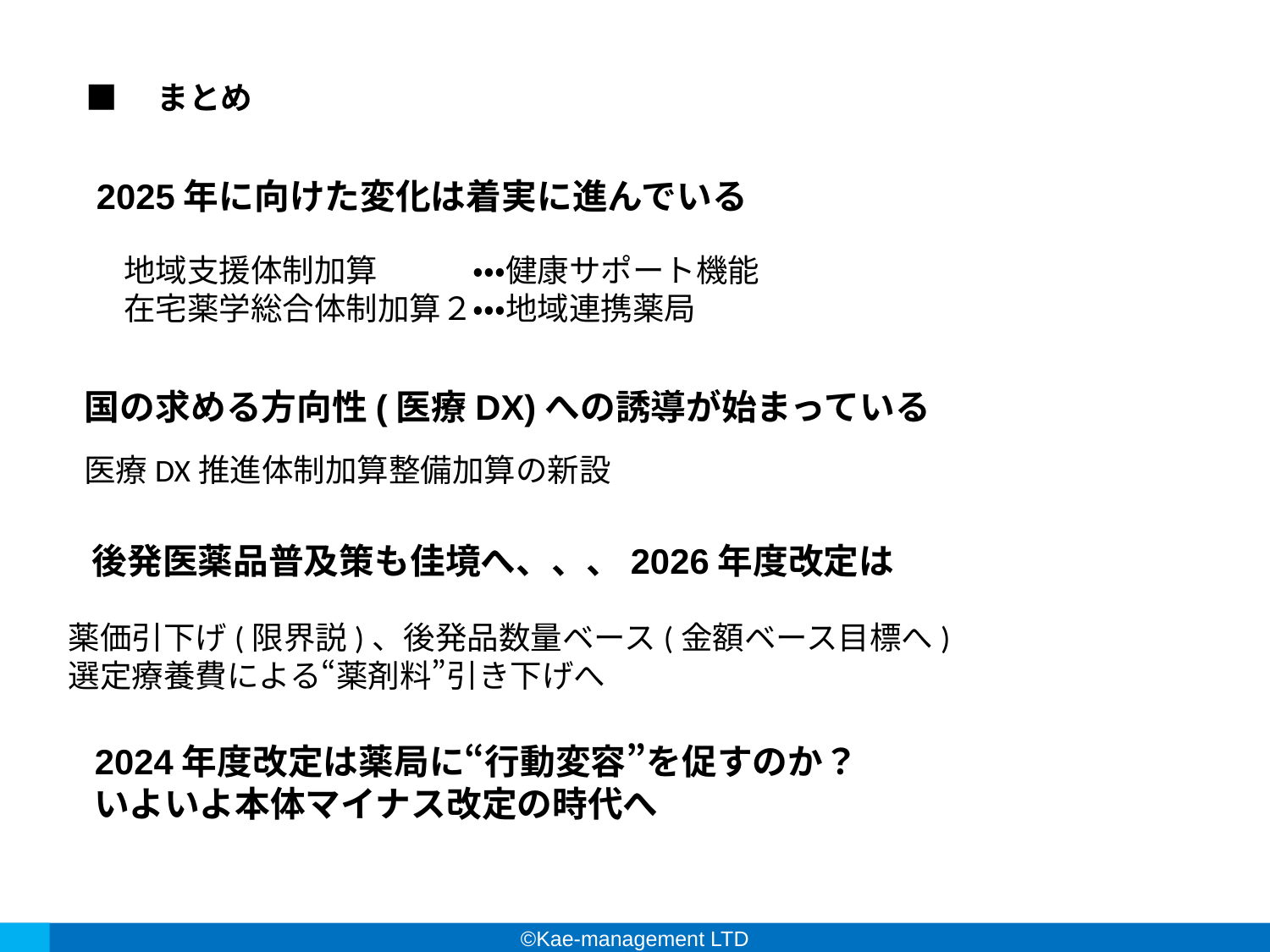

■　まとめ
2025年に向けた変化は着実に進んでいる
地域支援体制加算　　　・・・健康サポート機能
在宅薬学総合体制加算２・・・地域連携薬局
国の求める方向性(医療DX)への誘導が始まっている
医療DX推進体制加算整備加算の新設
後発医薬品普及策も佳境へ、、、2026年度改定は
薬価引下げ(限界説)、後発品数量ベース(金額ベース目標へ)
選定療養費による“薬剤料”引き下げへ
2024年度改定は薬局に“行動変容”を促すのか？
いよいよ本体マイナス改定の時代へ